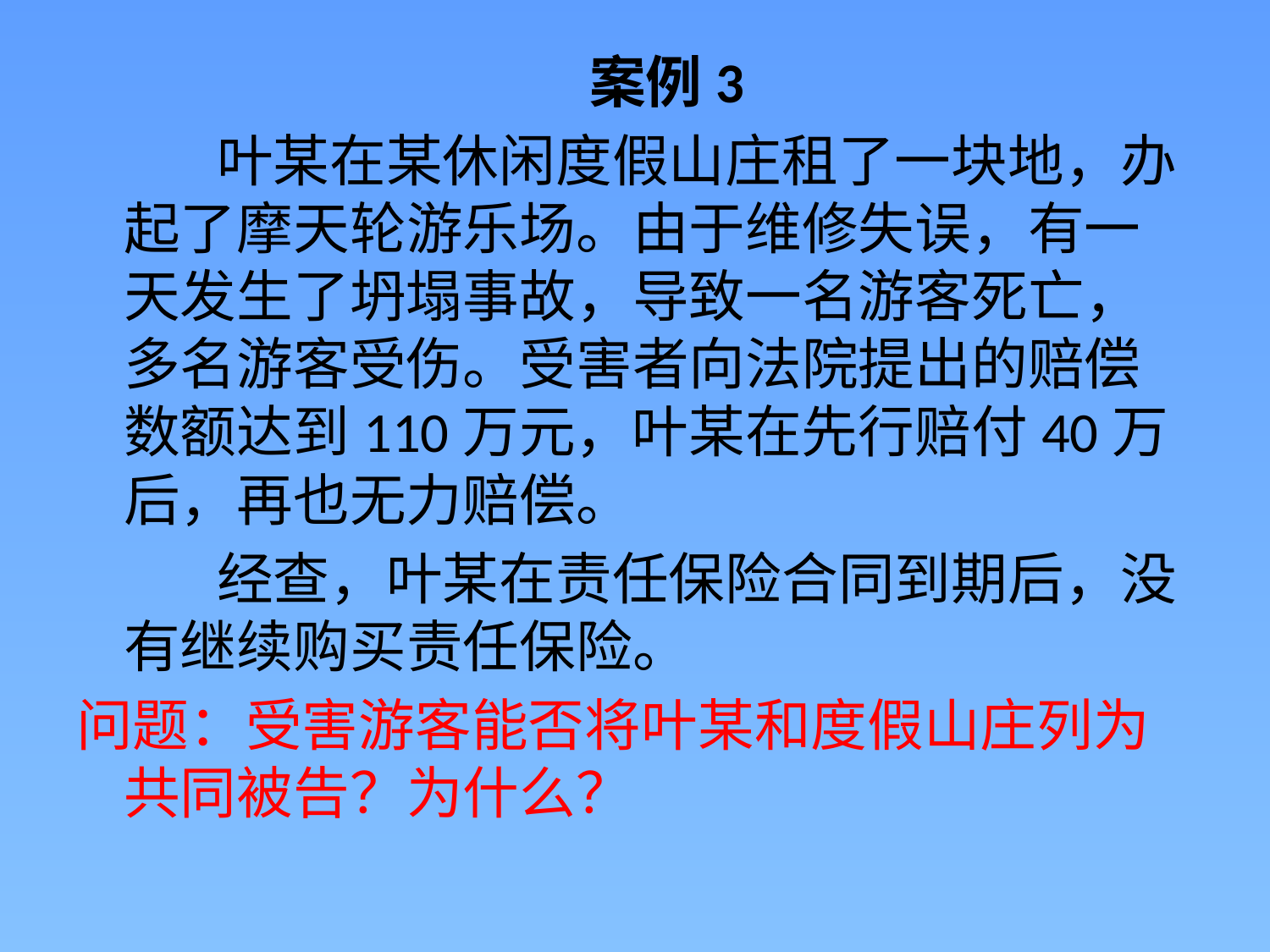

案例3
          叶某在某休闲度假山庄租了一块地，办起了摩天轮游乐场。由于维修失误，有一天发生了坍塌事故，导致一名游客死亡，多名游客受伤。受害者向法院提出的赔偿数额达到110万元，叶某在先行赔付40万后，再也无力赔偿。
          经查，叶某在责任保险合同到期后，没有继续购买责任保险。
问题：受害游客能否将叶某和度假山庄列为共同被告？为什么？